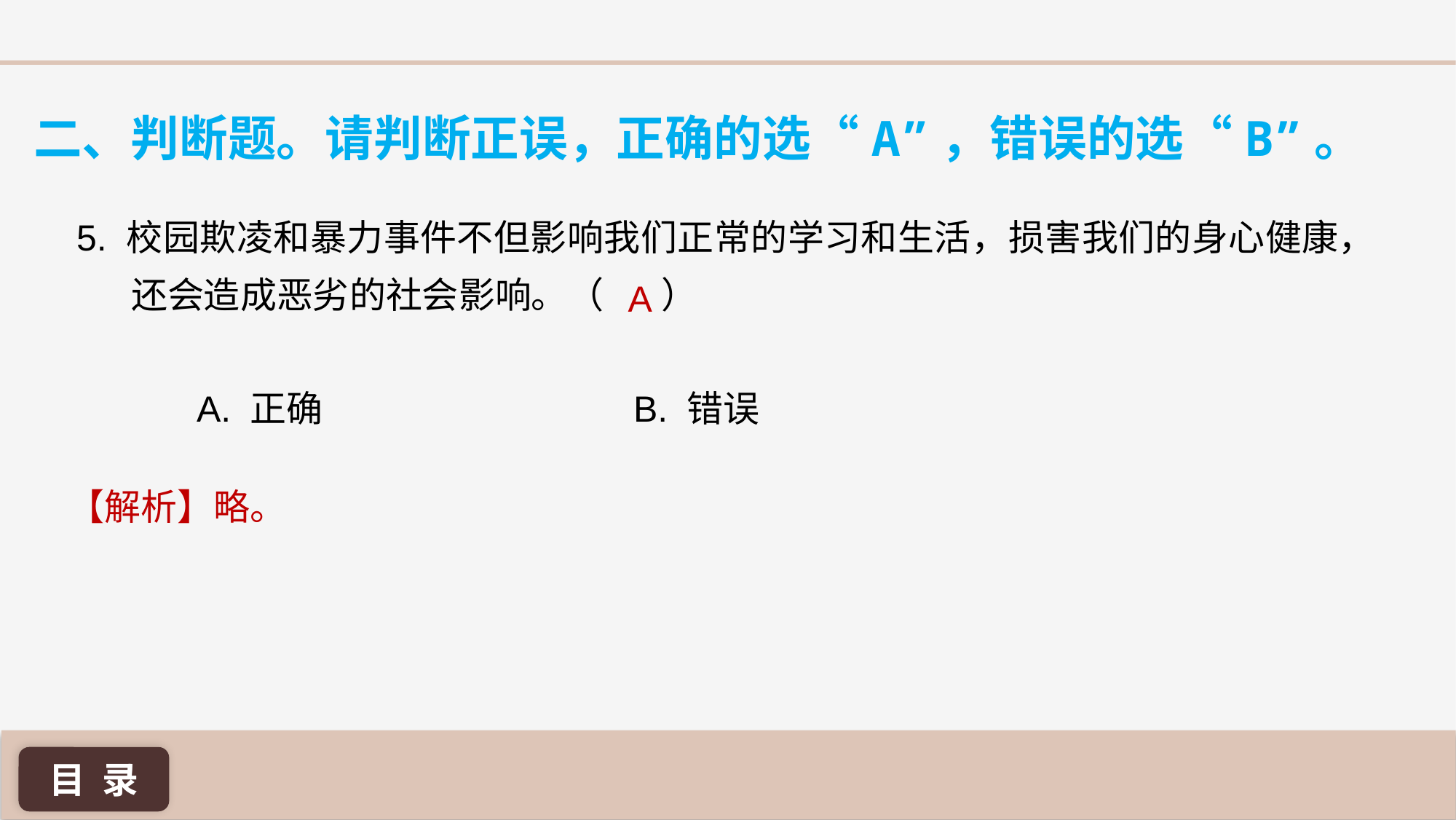

二、判断题。请判断正误，正确的选“A”，错误的选“B”。
5. 校园欺凌和暴力事件不但影响我们正常的学习和生活，损害我们的身心健康，还会造成恶劣的社会影响。（       ）
A
A. 正确 			B. 错误
【解析】略。